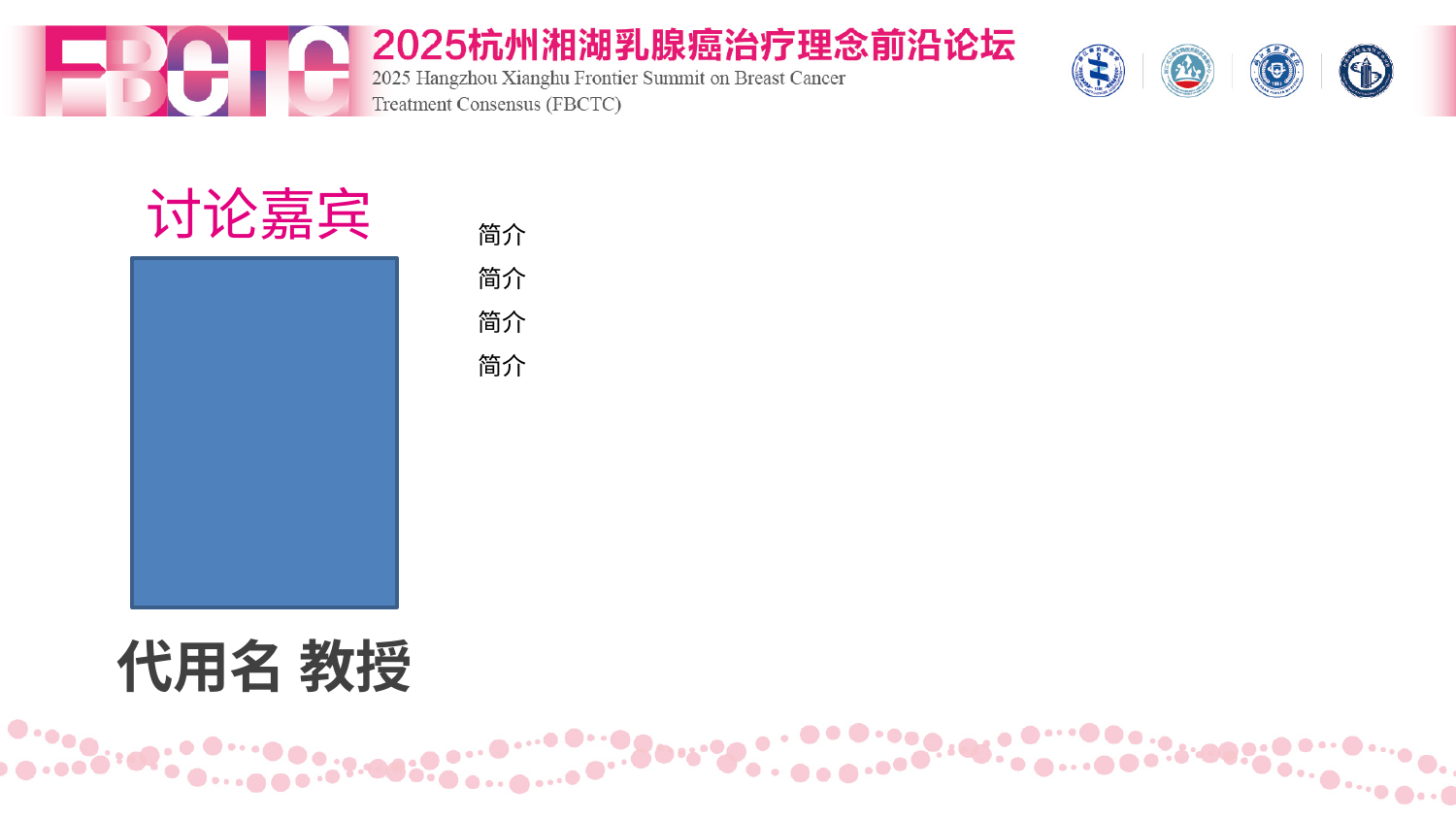

讨论嘉宾
简介
简介
简介
简介

代用名 教授